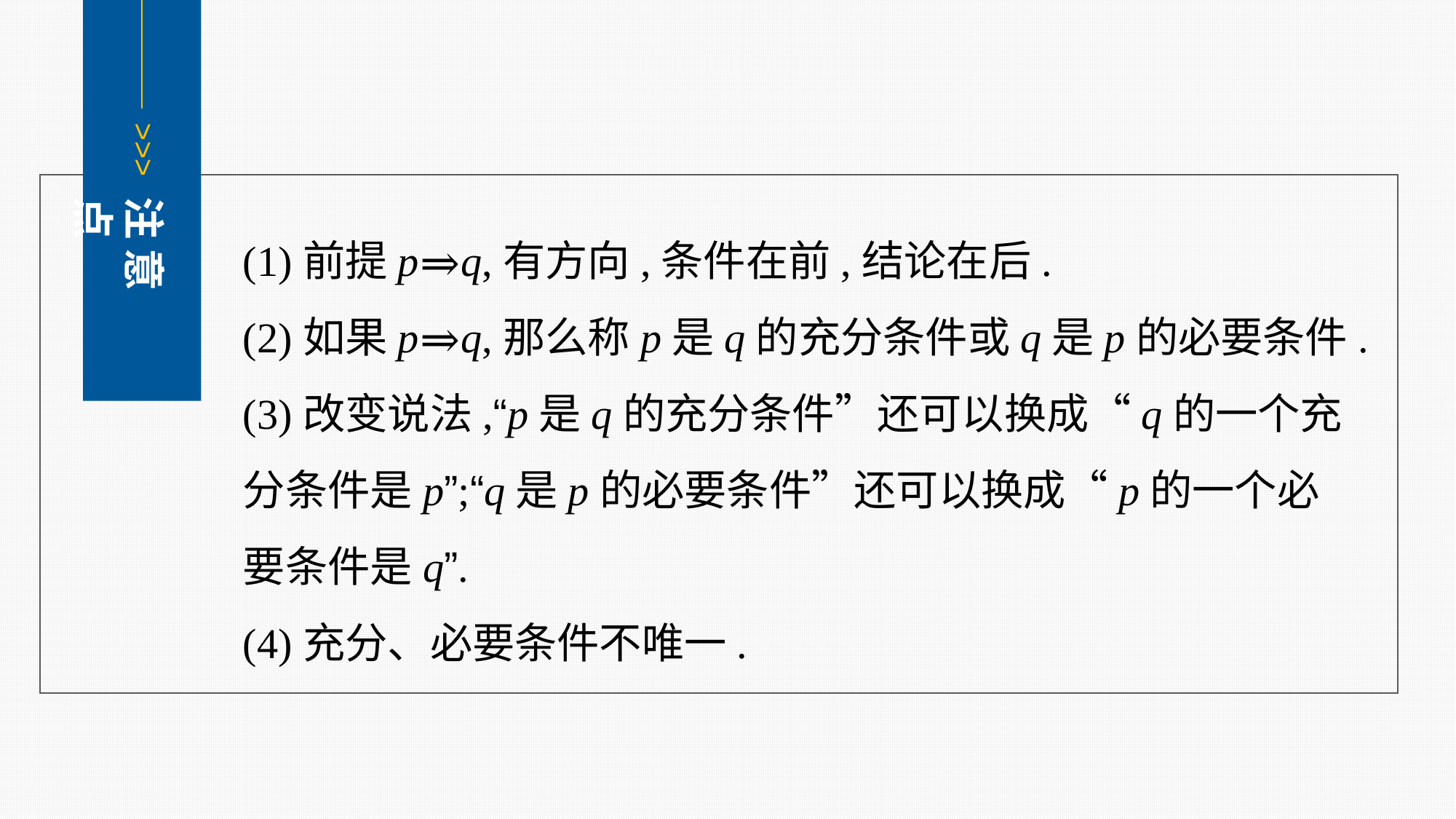

<<<
注 意 点

(1)前提p⇒q,有方向,条件在前,结论在后.
(2)如果p⇒q,那么称p是q的充分条件或q是p的必要条件.
(3)改变说法,“p是q的充分条件”还可以换成“q的一个充分条件是p”;“q是p的必要条件”还可以换成“p的一个必要条件是q”.
(4)充分、必要条件不唯一.